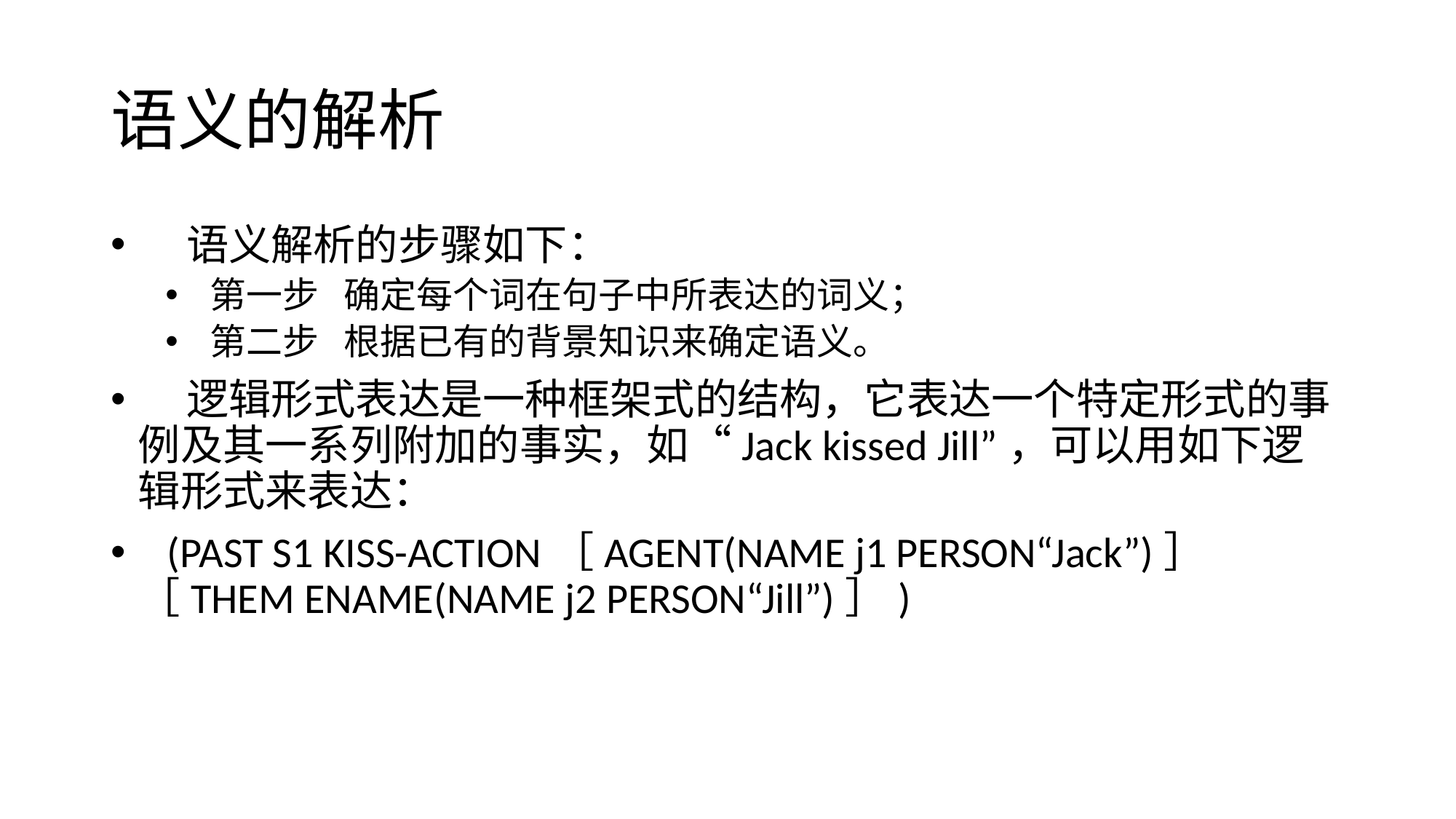

# 语义的解析
    语义解析的步骤如下：
 第一步   确定每个词在句子中所表达的词义；
 第二步   根据已有的背景知识来确定语义。
    逻辑形式表达是一种框架式的结构，它表达一个特定形式的事例及其一系列附加的事实，如“Jack kissed Jill”，可以用如下逻辑形式来表达：
   (PAST S1 KISS-ACTION［AGENT(NAME j1 PERSON“Jack”)］［THEM ENAME(NAME j2 PERSON“Jill”)］)